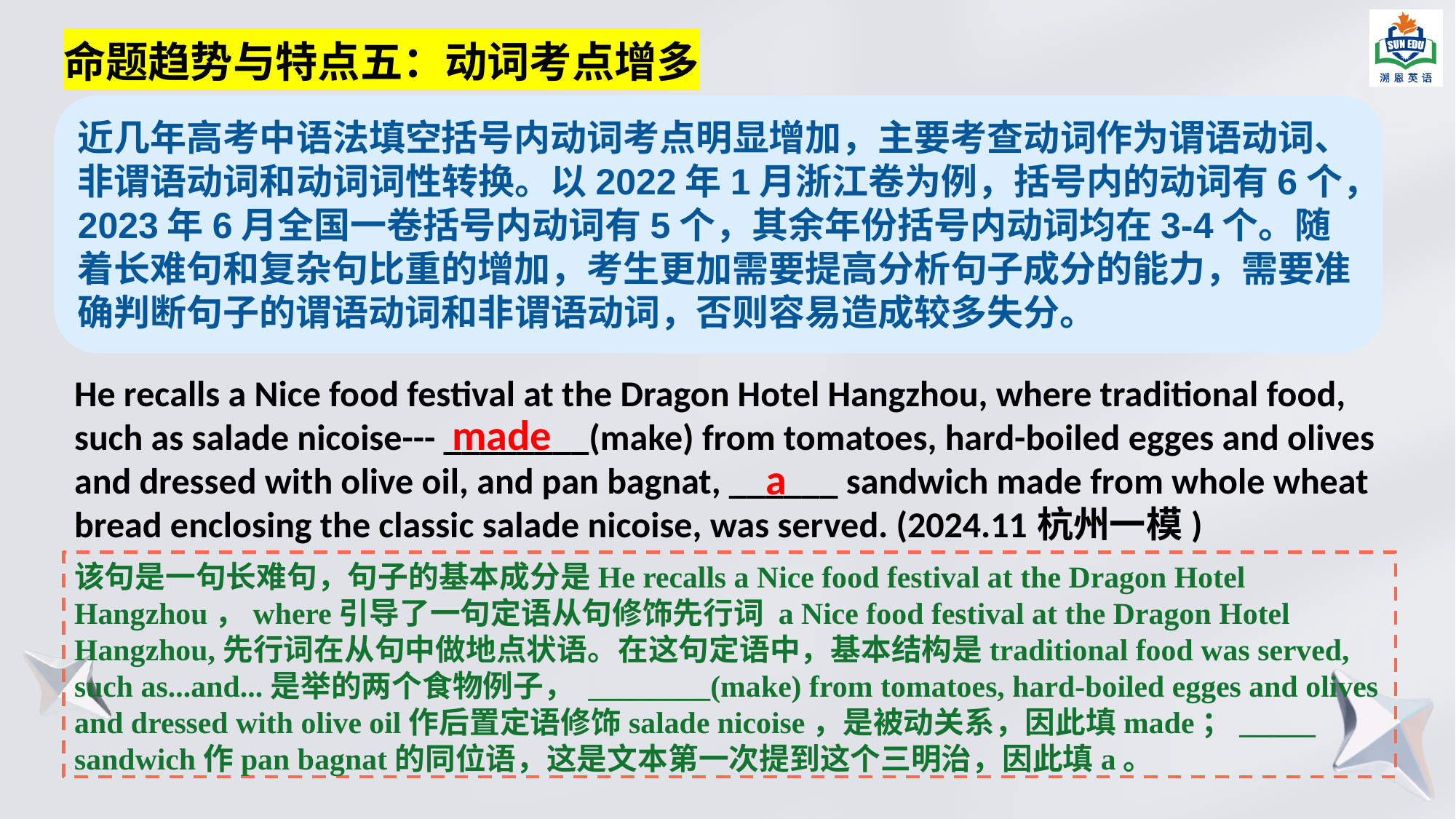

# 命题趋势与特点五：动词考点增多
近几年高考中语法填空括号内动词考点明显增加，主要考查动词作为谓语动词、非谓语动词和动词词性转换。以2022年1月浙江卷为例，括号内的动词有6个，2023年6月全国一卷括号内动词有5个，其余年份括号内动词均在3-4个。随着长难句和复杂句比重的增加，考生更加需要提高分析句子成分的能力，需要准确判断句子的谓语动词和非谓语动词，否则容易造成较多失分。
He recalls a Nice food festival at the Dragon Hotel Hangzhou, where traditional food, such as salade nicoise--- ________(make) from tomatoes, hard-boiled egges and olives and dressed with olive oil, and pan bagnat, ______ sandwich made from whole wheat bread enclosing the classic salade nicoise, was served. (2024.11杭州一模)
made
a
该句是一句长难句，句子的基本成分是He recalls a Nice food festival at the Dragon Hotel Hangzhou，where引导了一句定语从句修饰先行词 a Nice food festival at the Dragon Hotel Hangzhou,先行词在从句中做地点状语。在这句定语中，基本结构是traditional food was served, such as...and...是举的两个食物例子， ________(make) from tomatoes, hard-boiled egges and olives and dressed with olive oil作后置定语修饰salade nicoise，是被动关系，因此填made；_____ sandwich作pan bagnat的同位语，这是文本第一次提到这个三明治，因此填a。
24